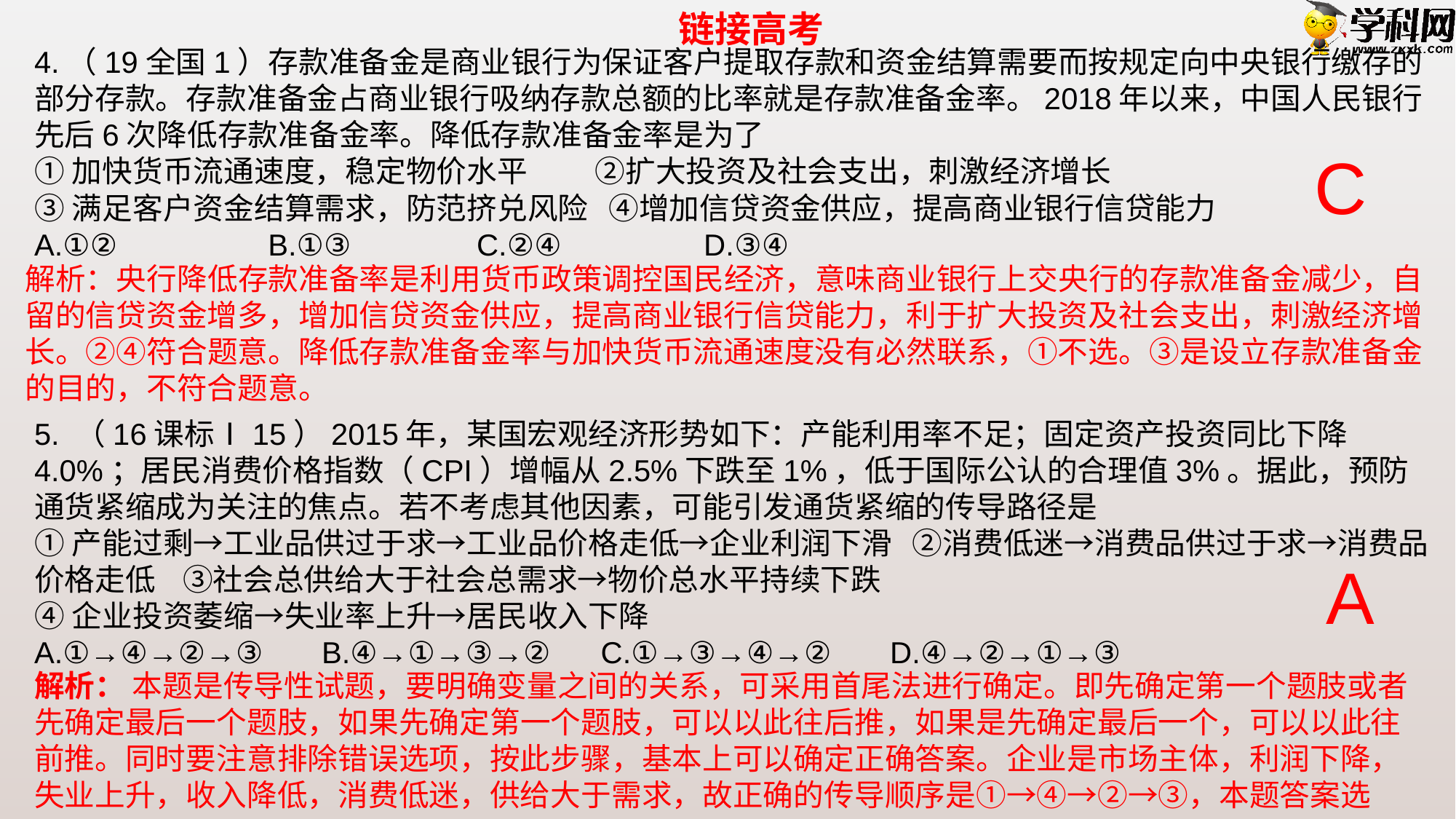

链接高考
4.（19全国1）存款准备金是商业银行为保证客户提取存款和资金结算需要而按规定向中央银行缴存的部分存款。存款准备金占商业银行吸纳存款总额的比率就是存款准备金率。2018年以来，中国人民银行先后6次降低存款准备金率。降低存款准备金率是为了
①加快货币流通速度，稳定物价水平          ②扩大投资及社会支出，刺激经济增长
③满足客户资金结算需求，防范挤兑风险   ④增加信贷资金供应，提高商业银行信贷能力
A.①②                  B.①③               C.②④                 D.③④

5. （16课标Ⅰ15）2015年，某国宏观经济形势如下：产能利用率不足；固定资产投资同比下降4.0%；居民消费价格指数（CPI）增幅从2.5%下跌至1%，低于国际公认的合理值3%。据此，预防通货紧缩成为关注的焦点。若不考虑其他因素，可能引发通货紧缩的传导路径是
①产能过剩→工业品供过于求→工业品价格走低→企业利润下滑   ②消费低迷→消费品供过于求→消费品价格走低    ③社会总供给大于社会总需求→物价总水平持续下跌
④企业投资萎缩→失业率上升→居民收入下降
A.①→④→②→③       B.④→①→③→②      C.①→③→④→②       D.④→②→①→③
C
解析：央行降低存款准备率是利用货币政策调控国民经济，意味商业银行上交央行的存款准备金减少，自留的信贷资金增多，增加信贷资金供应，提高商业银行信贷能力，利于扩大投资及社会支出，刺激经济增长。②④符合题意。降低存款准备金率与加快货币流通速度没有必然联系，①不选。③是设立存款准备金的目的，不符合题意。
A
解析： 本题是传导性试题，要明确变量之间的关系，可采用首尾法进行确定。即先确定第一个题肢或者先确定最后一个题肢，如果先确定第一个题肢，可以以此往后推，如果是先确定最后一个，可以以此往前推。同时要注意排除错误选项，按此步骤，基本上可以确定正确答案。企业是市场主体，利润下降，失业上升，收入降低，消费低迷，供给大于需求，故正确的传导顺序是①→④→②→③，本题答案选A。